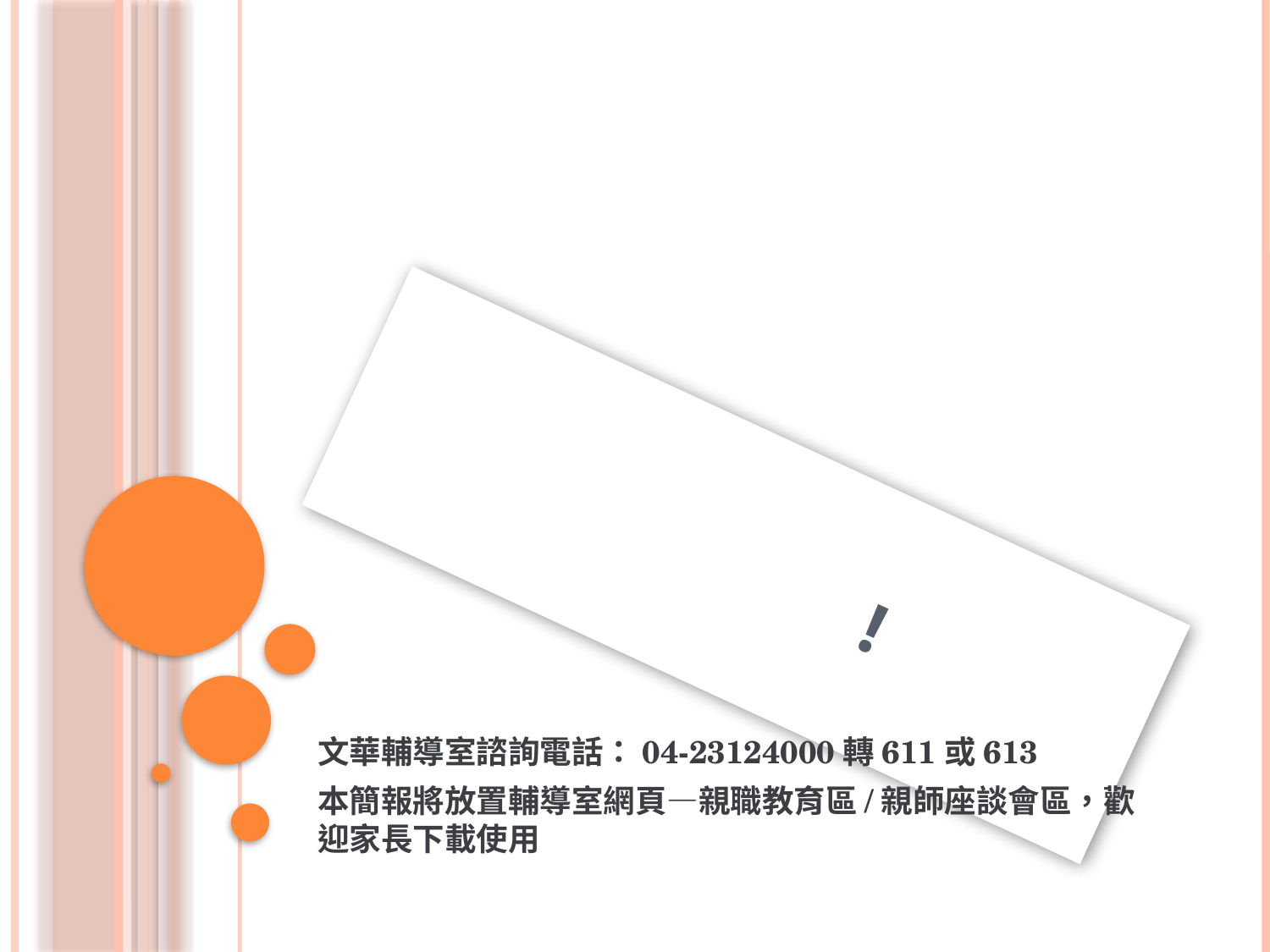

# 簡報結束!
文華輔導室諮詢電話：04-23124000轉611或613
本簡報將放置輔導室網頁—親職教育區/親師座談會區，歡迎家長下載使用